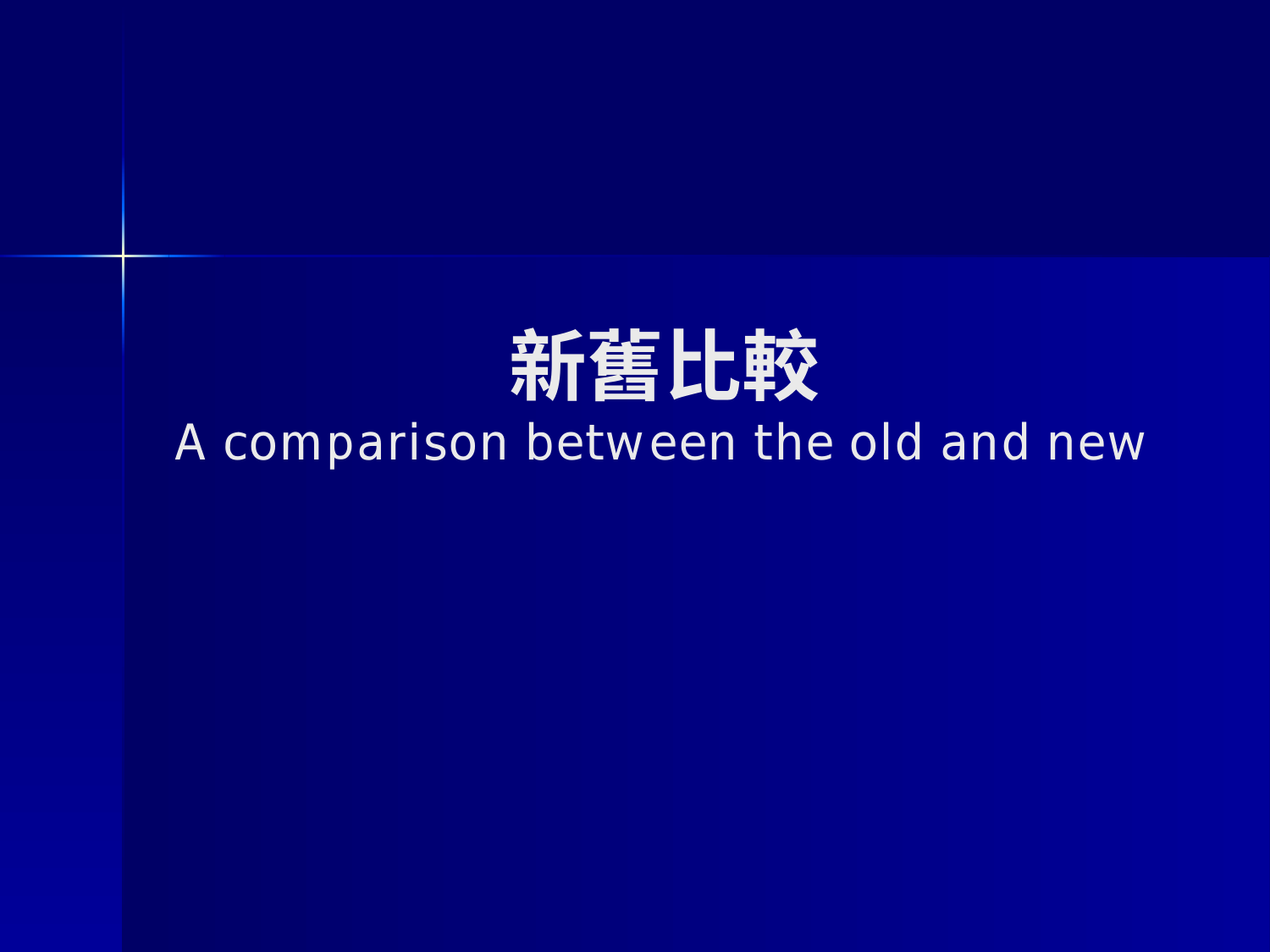

# 新舊比較 A comparison between the old and new